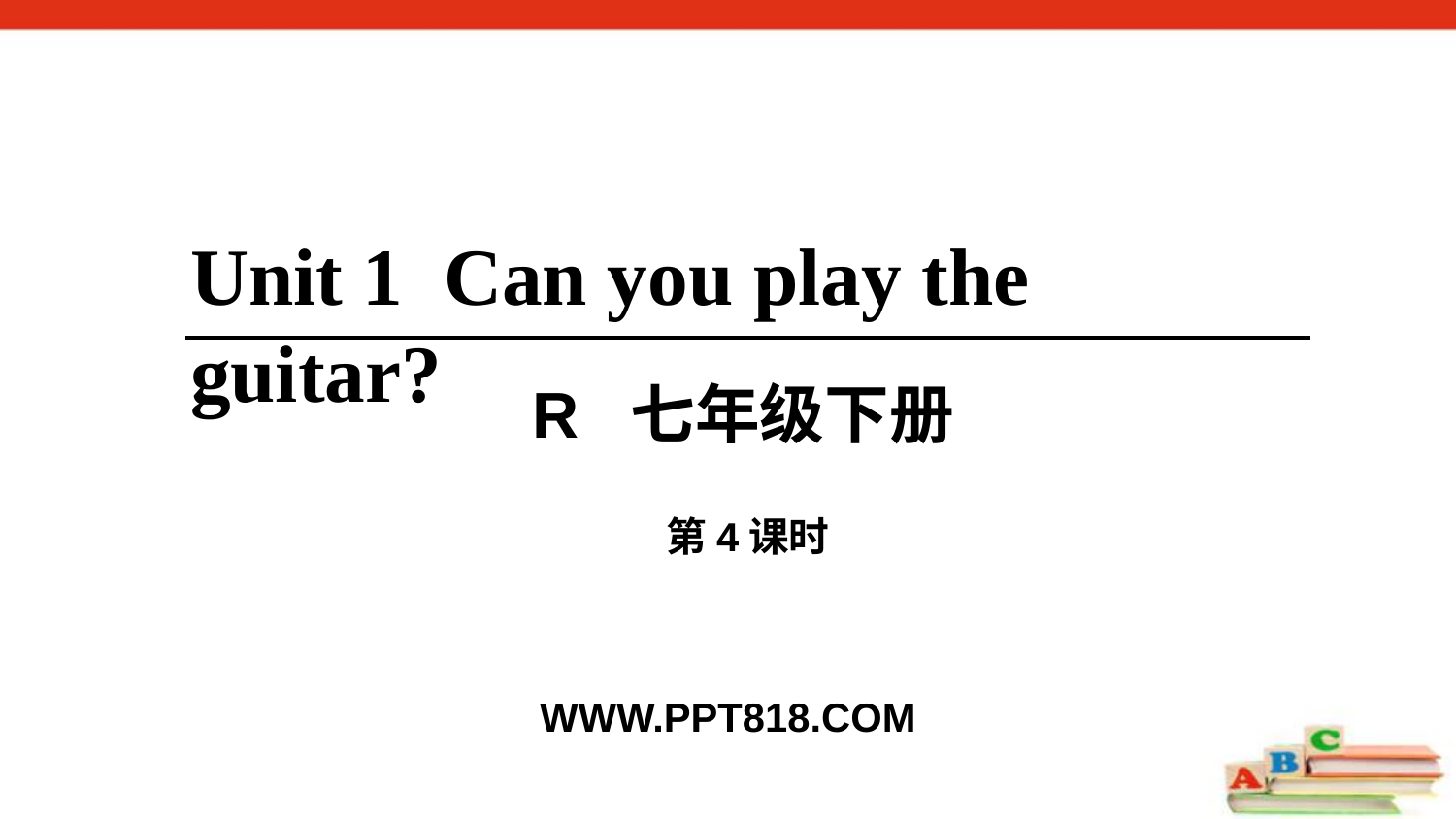

Unit 1  Can you play the guitar?
R  七年级下册
第4课时
WWW.PPT818.COM